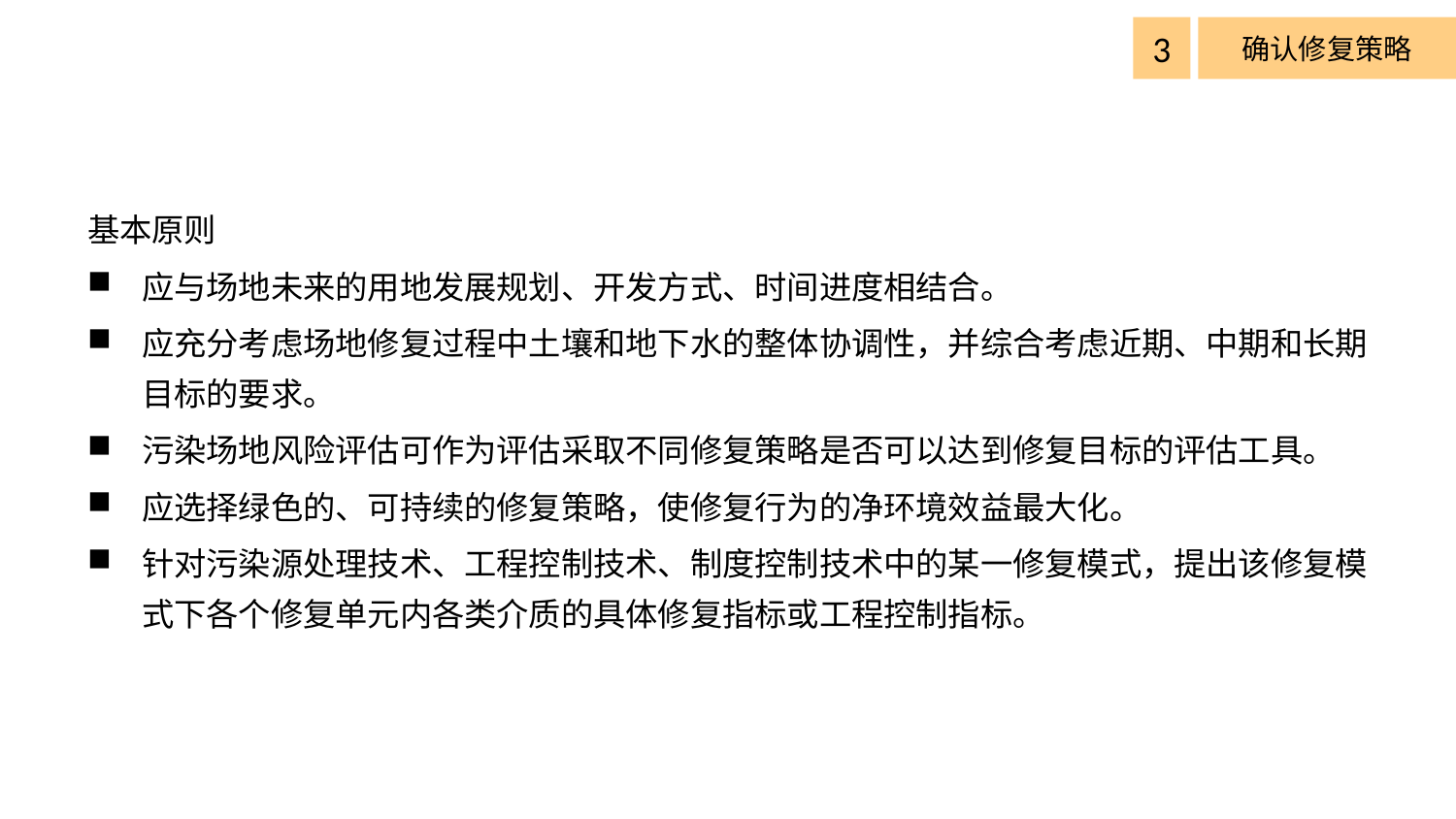

3
确认修复策略
基本原则
应与场地未来的用地发展规划、开发方式、时间进度相结合。
应充分考虑场地修复过程中土壤和地下水的整体协调性，并综合考虑近期、中期和长期目标的要求。
污染场地风险评估可作为评估采取不同修复策略是否可以达到修复目标的评估工具。
应选择绿色的、可持续的修复策略，使修复行为的净环境效益最大化。
针对污染源处理技术、工程控制技术、制度控制技术中的某一修复模式，提出该修复模式下各个修复单元内各类介质的具体修复指标或工程控制指标。